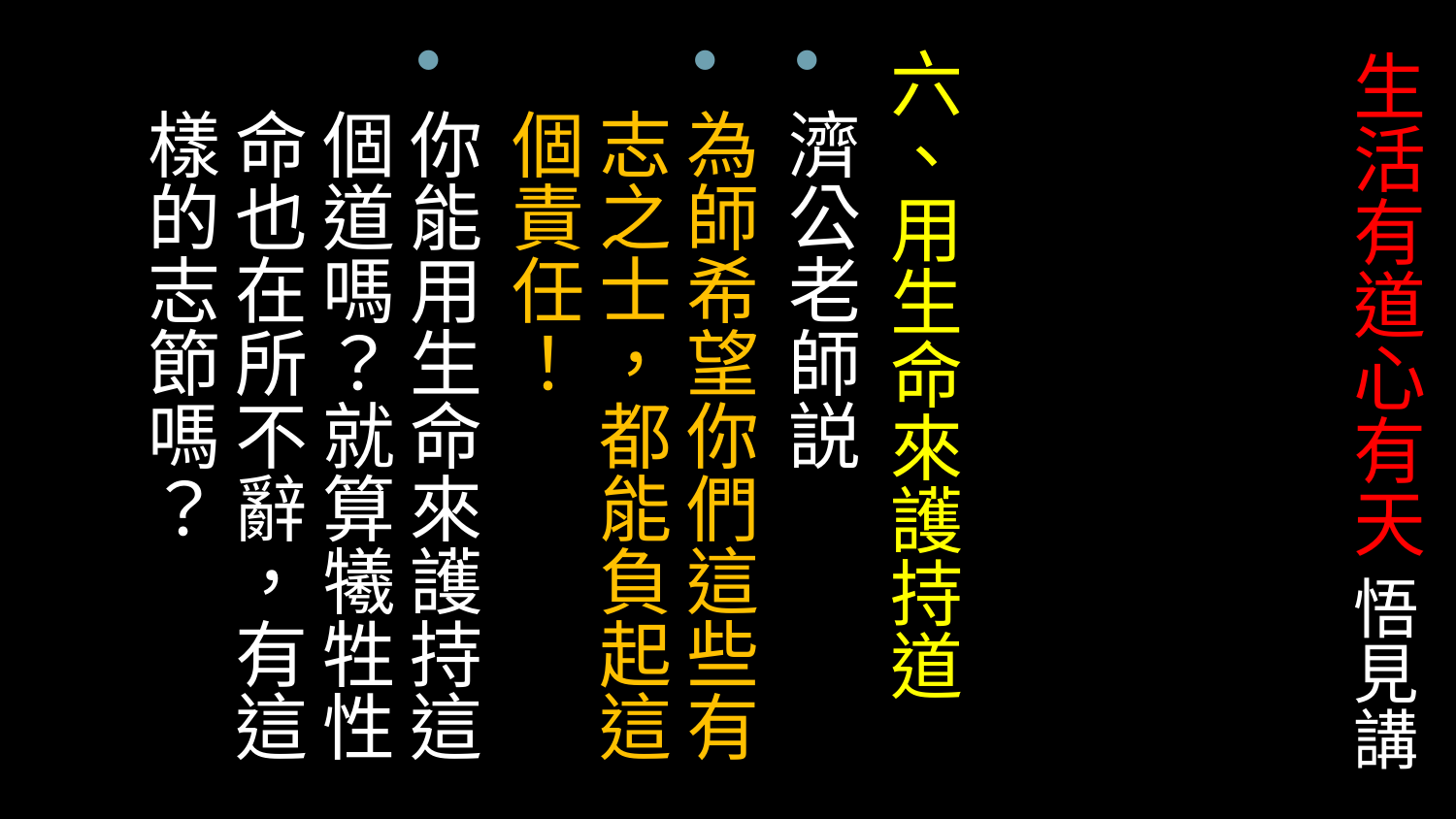

六、用生命來護持道
濟公老師説
為師希望你們這些有志之士，都能負起這個責任！
你能用生命來護持這個道嗎？就算犧牲性命也在所不辭，有這樣的志節嗎？

# 生活有道心有天 悟見講